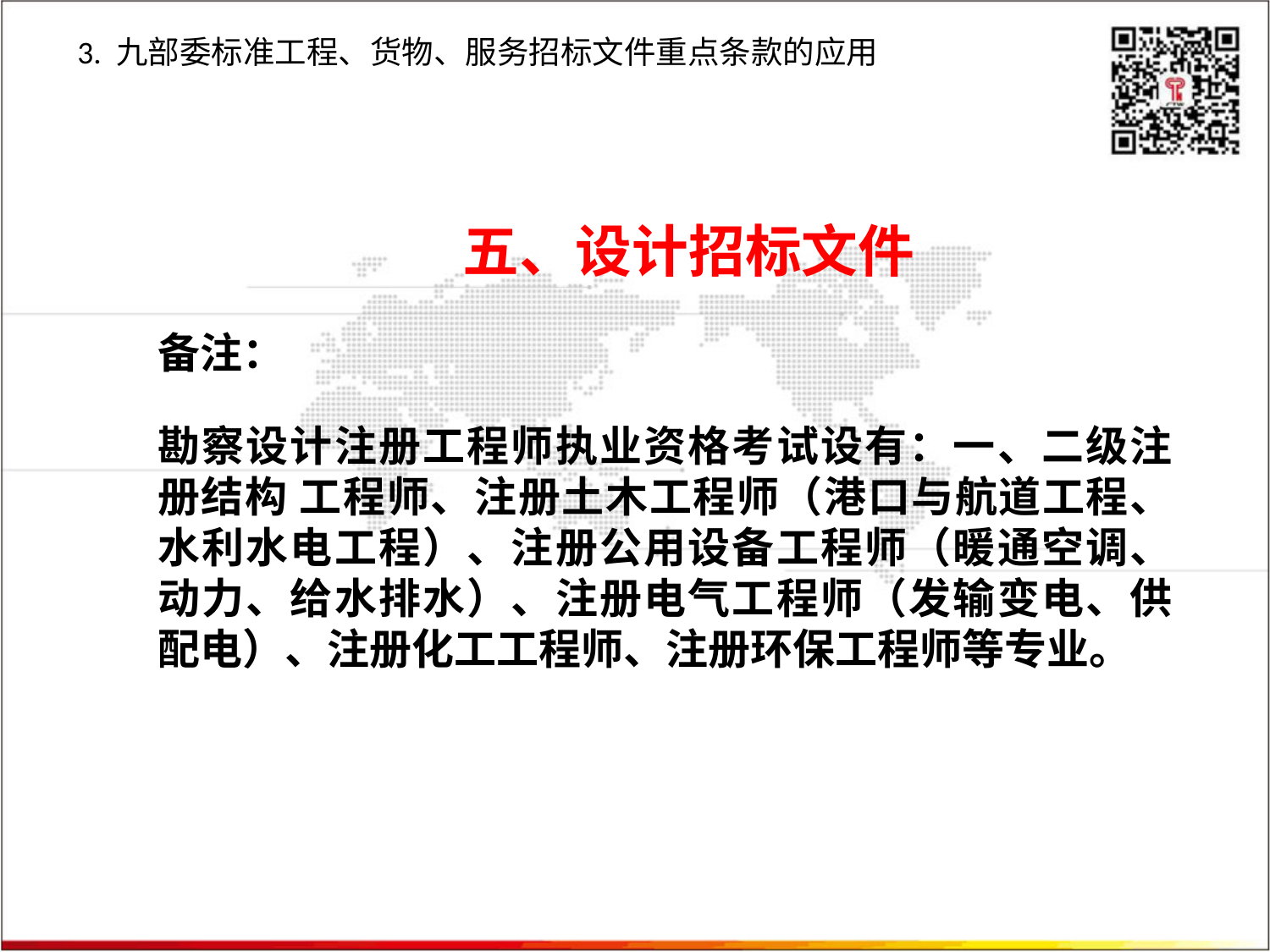

3. 九部委标准工程、货物、服务招标文件重点条款的应用
五、设计招标文件
备注：
勘察设计注册工程师执业资格考试设有：一、二级注册结构 工程师、注册土木工程师（港口与航道工程、水利水电工程）、注册公用设备工程师（暖通空调、动力、给水排水）、注册电气工程师（发输变电、供配电）、注册化工工程师、注册环保工程师等专业。